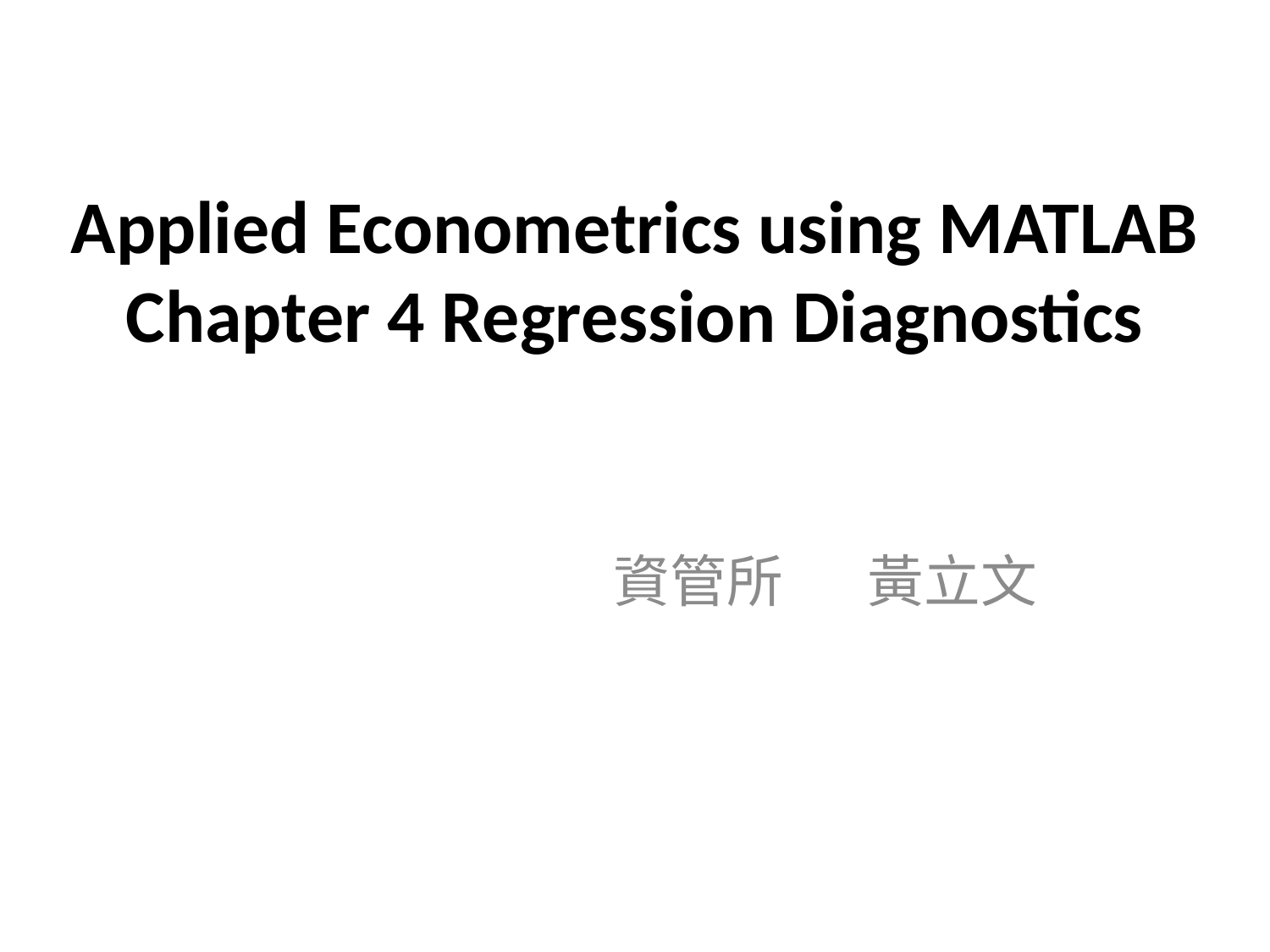

# Applied Econometrics using MATLAB Chapter 4 Regression Diagnostics
			資管所	黃立文